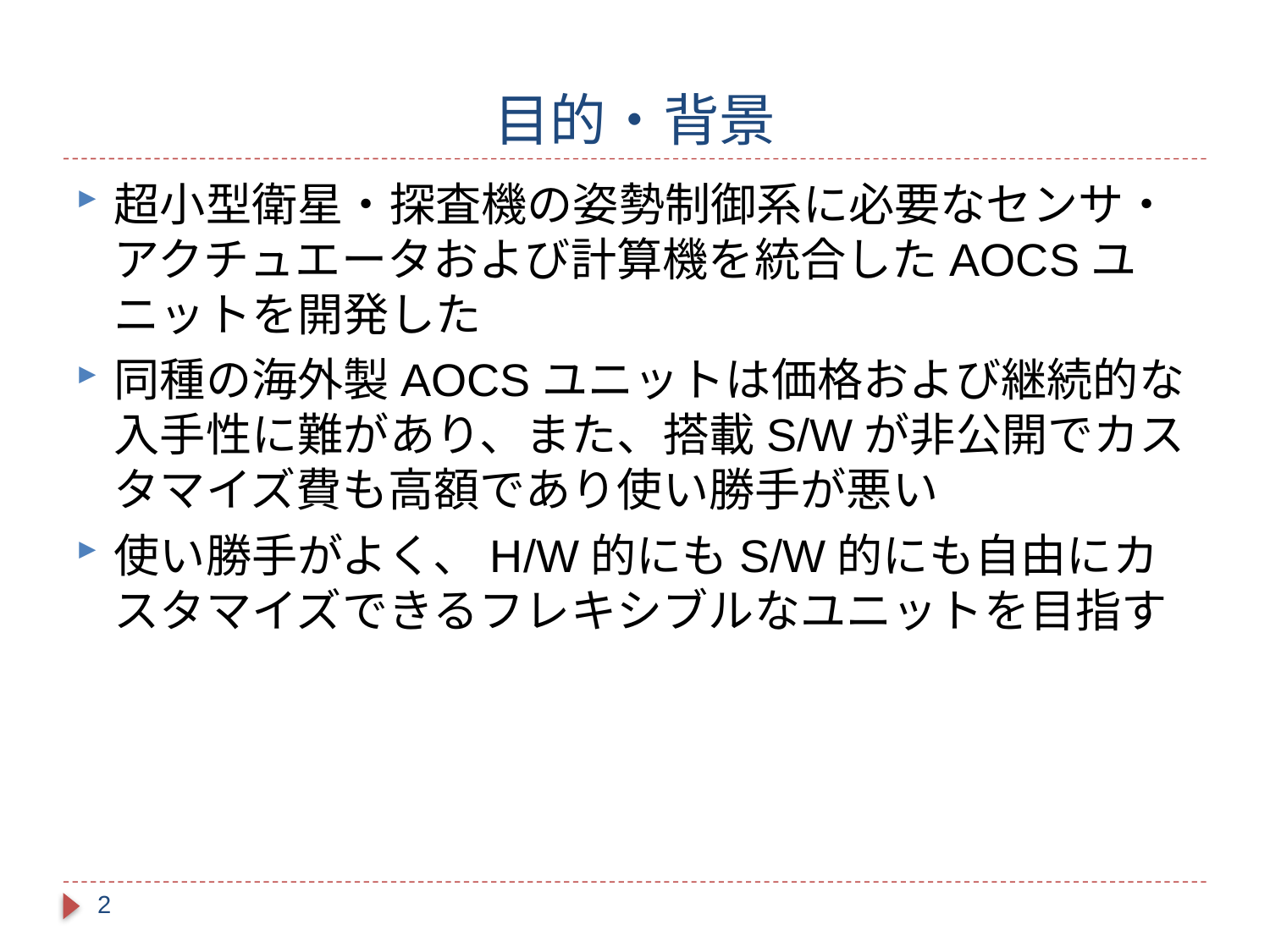

# 目的・背景
超小型衛星・探査機の姿勢制御系に必要なセンサ・アクチュエータおよび計算機を統合したAOCSユニットを開発した
同種の海外製AOCSユニットは価格および継続的な入手性に難があり、また、搭載S/Wが非公開でカスタマイズ費も高額であり使い勝手が悪い
使い勝手がよく、H/W的にもS/W的にも自由にカスタマイズできるフレキシブルなユニットを目指す

2